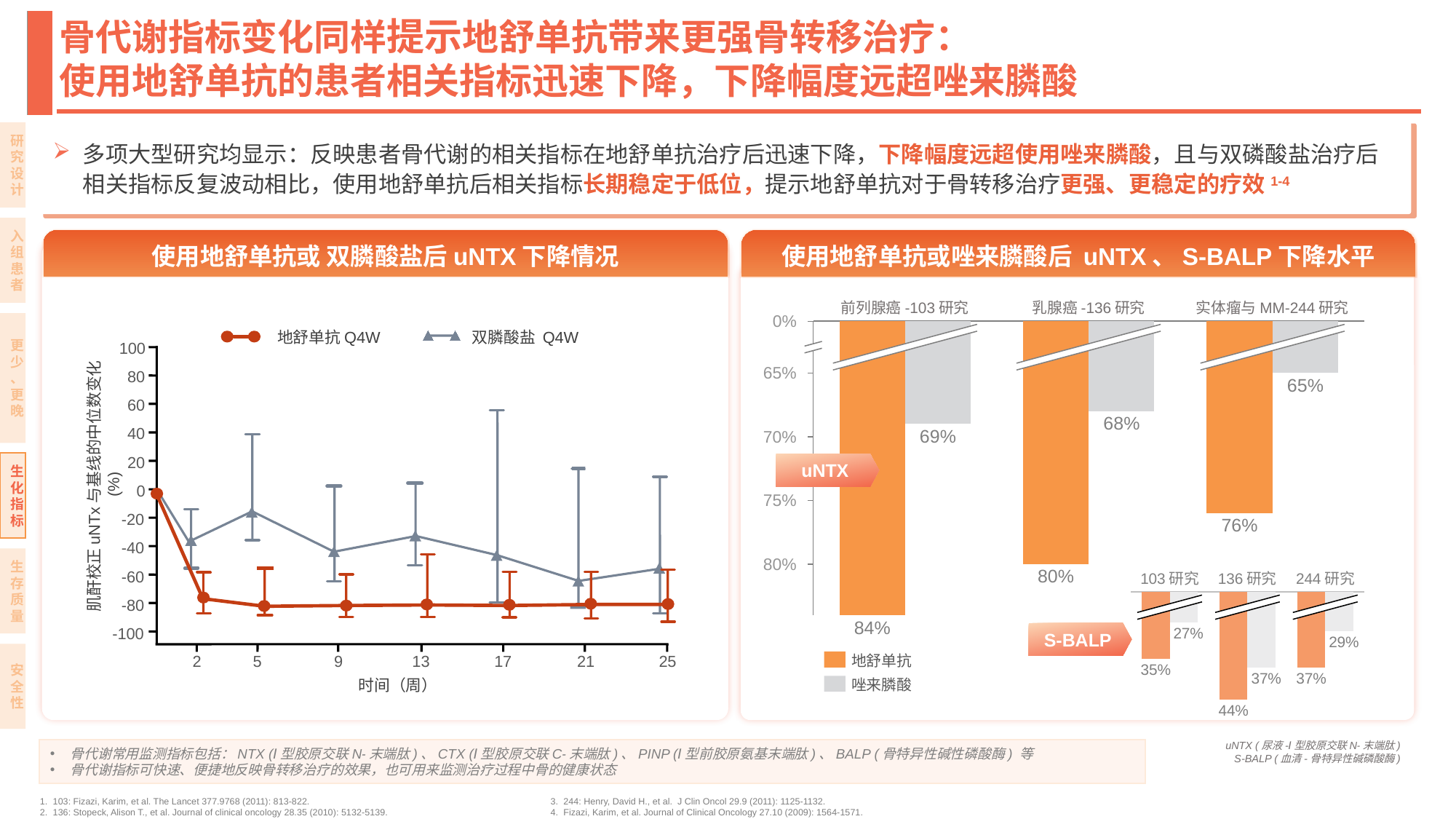

# 骨代谢指标变化同样提示地舒单抗带来更强骨转移治疗： 使用地舒单抗的患者相关指标迅速下降，下降幅度远超唑来膦酸
多项大型研究均显示：反映患者骨代谢的相关指标在地舒单抗治疗后迅速下降，下降幅度远超使用唑来膦酸，且与双磷酸盐治疗后 相关指标反复波动相比，使用地舒单抗后相关指标长期稳定于低位，提示地舒单抗对于骨转移治疗更强、更稳定的疗效1-4

研究设计
入组患者
使用地舒单抗或 双膦酸盐后uNTX下降情况
使用地舒单抗或唑来膦酸后 uNTX、S-BALP下降水平

前列腺癌-103研究
乳腺癌-136研究
实体瘤与MM-244研究

### Chart

| Category |  |  |
|---|---|---|
0%
更少、更晚
地舒单抗Q4W
双膦酸盐 Q4W

100
80
60
40
20
0
-20
-40
-60
-80
-100
2
5
9
13
17
21
25

65%
65%

68%
69%
70%
生化指标
uNTX

肌酐校正uNTx与基线的中位数变化(%)

75%

76%
生存质量

80%
80%

103研究
136研究
244研究

### Chart

| Category |  |  |
|---|---|---|

84%
S-BALP
27%
29%
安全性
地舒单抗

35%
时间（周）
37%
37%
唑来膦酸

44%
uNTX (尿液-Ⅰ型胶原交联N⁃末端肽)
S-BALP (血清-骨特异性碱磷酸酶)
骨代谢常用监测指标包括：NTX (Ⅰ型胶原交联N⁃末端肽)、CTX (Ⅰ型胶原交联C⁃末端肽)、PINP (Ⅰ型前胶原氨基末端肽)、BALP (骨特异性碱性磷酸酶) 等
骨代谢指标可快速、便捷地反映骨转移治疗的效果，也可用来监测治疗过程中骨的健康状态
103: Fizazi, Karim, et al. The Lancet 377.9768 (2011): 813-822.
136: Stopeck, Alison T., et al. Journal of clinical oncology 28.35 (2010): 5132-5139.
244: Henry, David H., et al.  J Clin Oncol 29.9 (2011): 1125-1132.
Fizazi, Karim, et al. Journal of Clinical Oncology 27.10 (2009): 1564-1571.